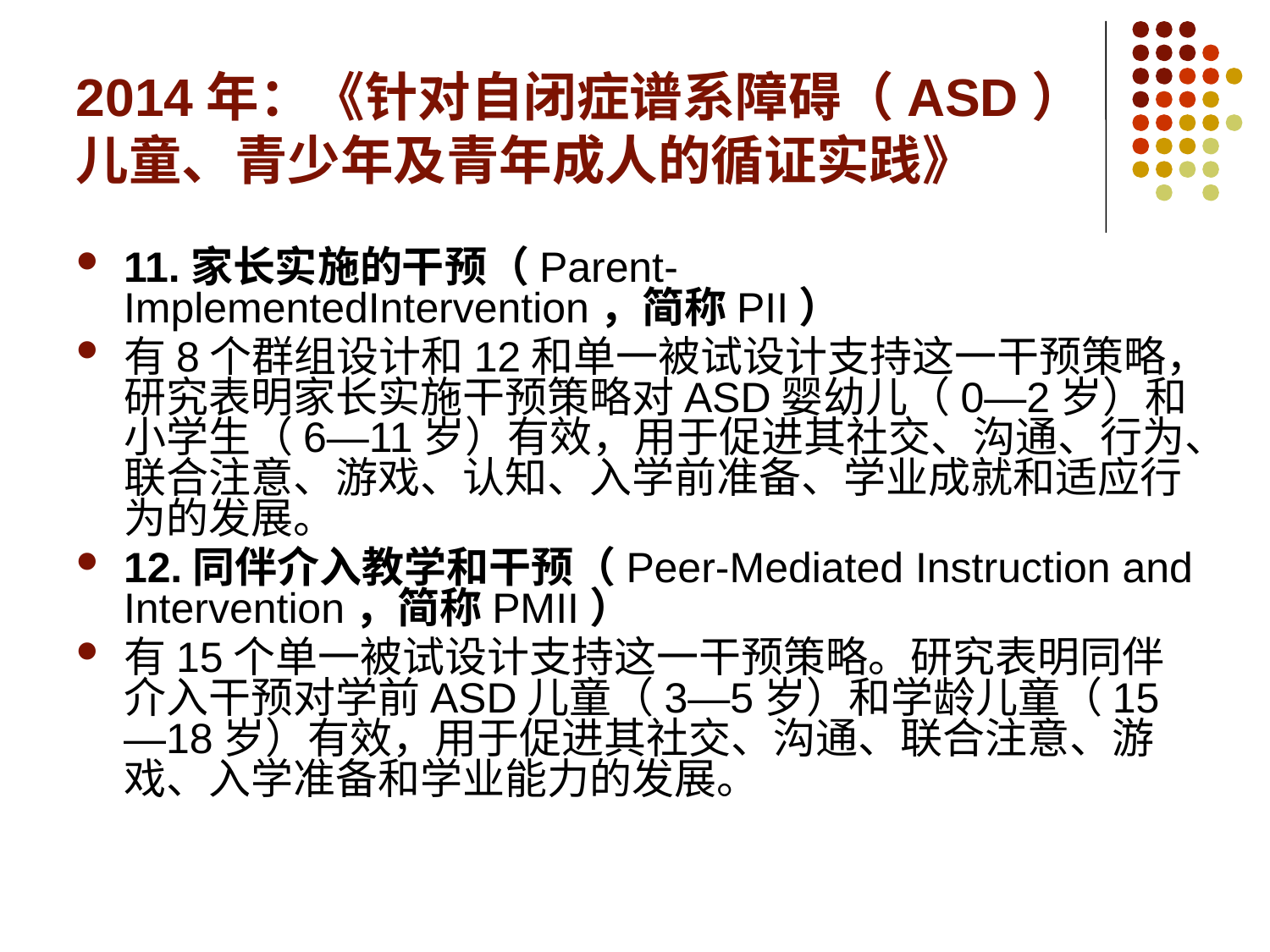

# 2014年：《针对自闭症谱系障碍（ASD）儿童、青少年及青年成人的循证实践》
11.家长实施的干预（Parent-ImplementedIntervention，简称PII）
有8个群组设计和12和单一被试设计支持这一干预策略，研究表明家长实施干预策略对ASD婴幼儿（0—2岁）和小学生（6—11岁）有效，用于促进其社交、沟通、行为、联合注意、游戏、认知、入学前准备、学业成就和适应行为的发展。
12.同伴介入教学和干预（Peer-Mediated Instruction and Intervention，简称PMII）
有15个单一被试设计支持这一干预策略。研究表明同伴介入干预对学前ASD儿童（3—5岁）和学龄儿童（15—18岁）有效，用于促进其社交、沟通、联合注意、游戏、入学准备和学业能力的发展。